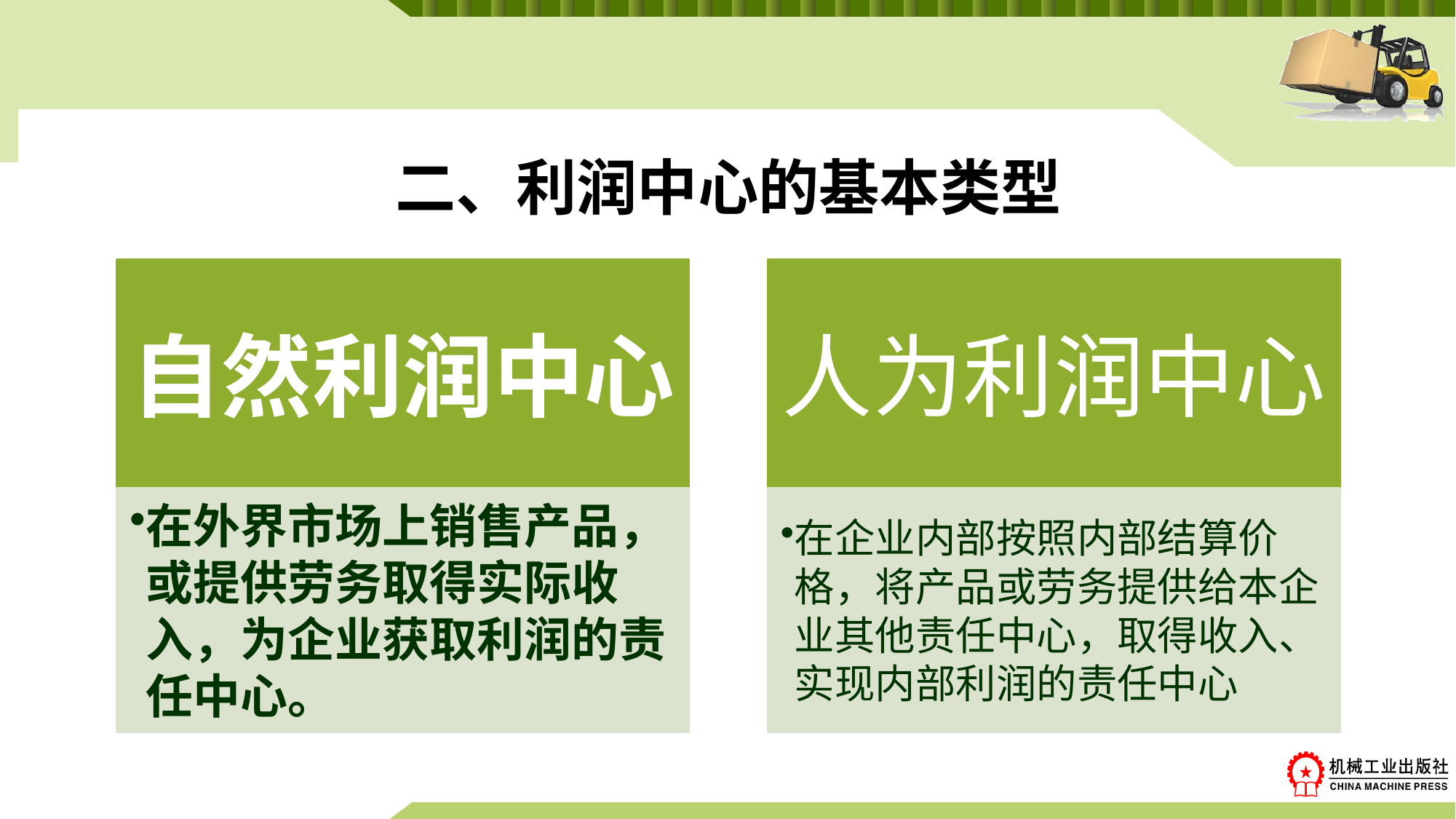

# 二、利润中心的基本类型
自然利润中心
在外界市场上销售产品，或提供劳务取得实际收入，为企业获取利润的责任中心。
人为利润中心
在企业内部按照内部结算价格，将产品或劳务提供给本企业其他责任中心，取得收入、实现内部利润的责任中心